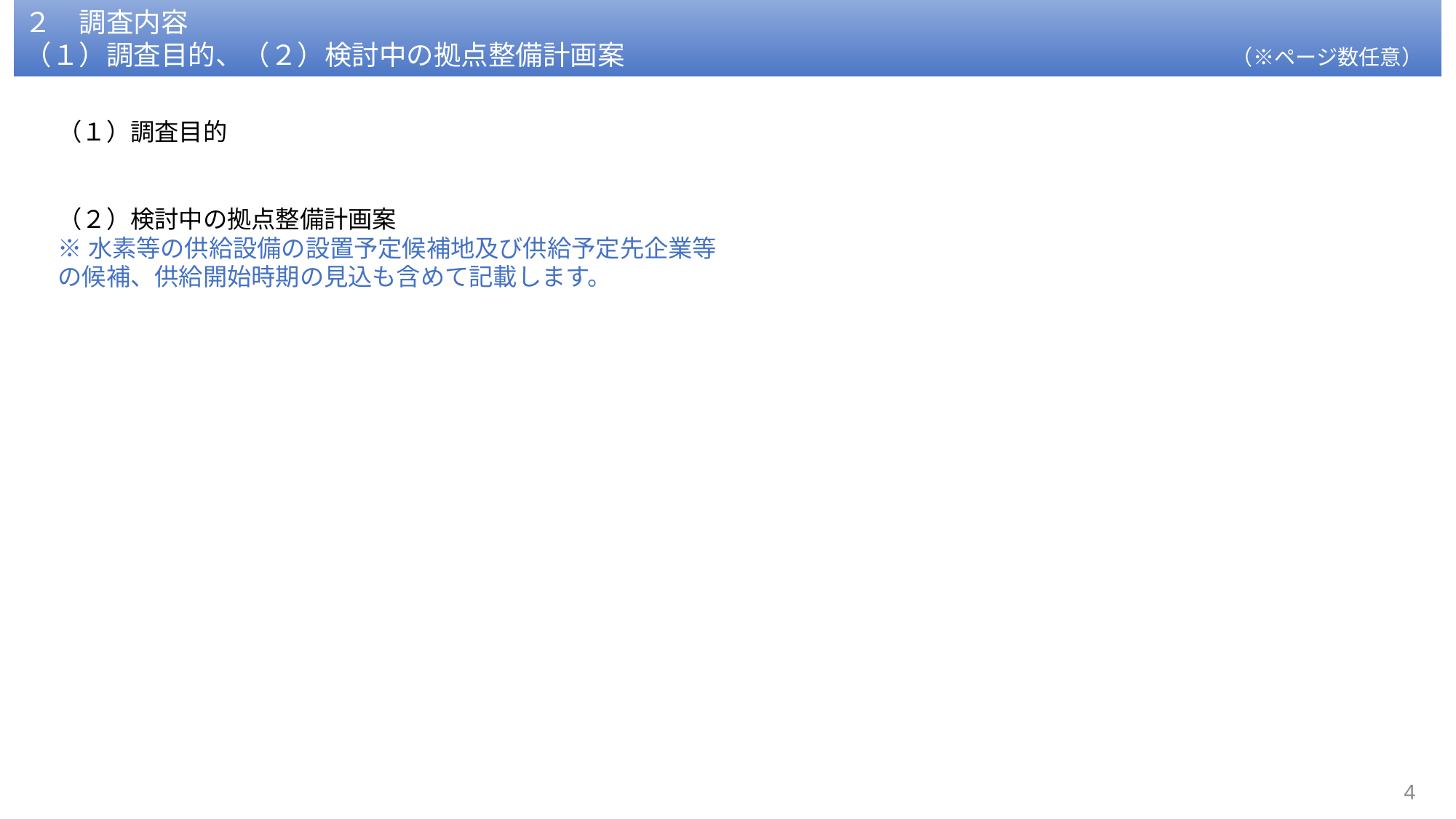

２　調査内容
（１）調査目的、（２）検討中の拠点整備計画案
（※ページ数任意）
（１）調査目的

（２）検討中の拠点整備計画案
※水素等の供給設備の設置予定候補地及び供給予定先企業等の候補、供給開始時期の見込も含めて記載します。

4